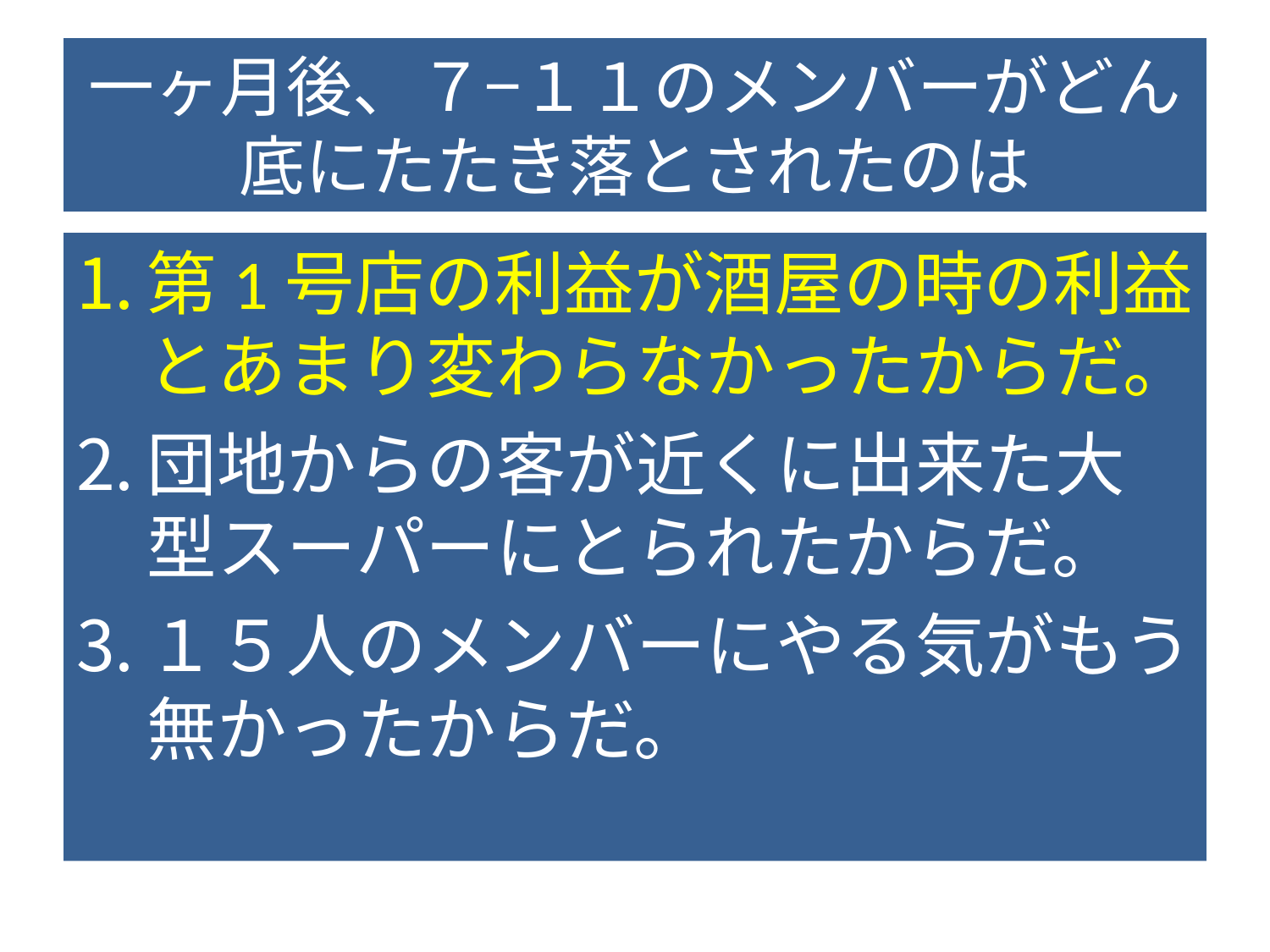

# 一ヶ月後、７−１１のメンバーがどん底にたたき落とされたのは
第1号店の利益が酒屋の時の利益とあまり変わらなかったからだ。
団地からの客が近くに出来た大型スーパーにとられたからだ。
１５人のメンバーにやる気がもう無かったからだ。